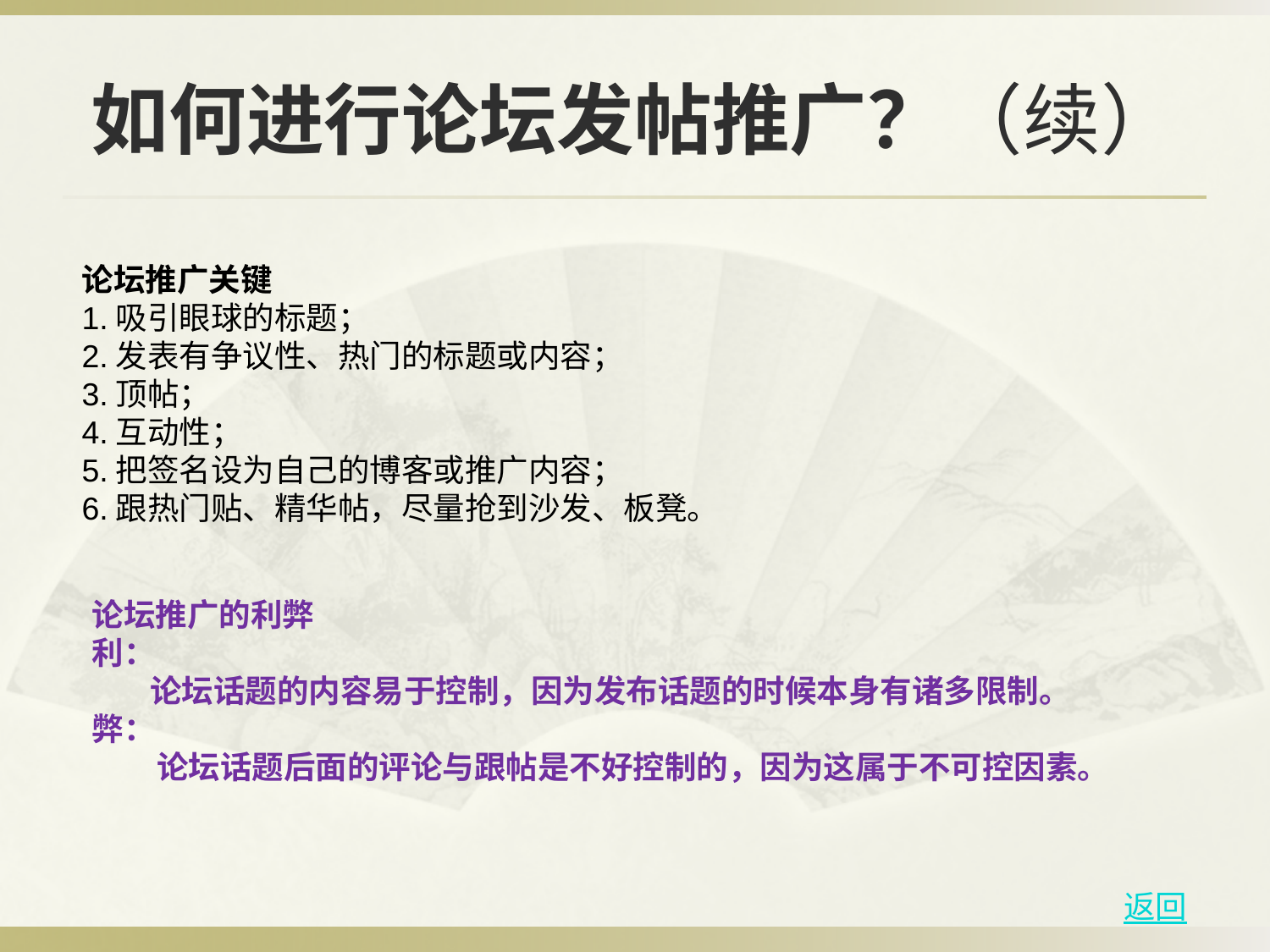

# 如何进行论坛发帖推广？（续）
论坛推广关键
1.吸引眼球的标题；
2.发表有争议性、热门的标题或内容；
3.顶帖；
4.互动性；
5.把签名设为自己的博客或推广内容；
6.跟热门贴、精华帖，尽量抢到沙发、板凳。
论坛推广的利弊
利：
       论坛话题的内容易于控制，因为发布话题的时候本身有诸多限制。
弊：
        论坛话题后面的评论与跟帖是不好控制的，因为这属于不可控因素。
返回